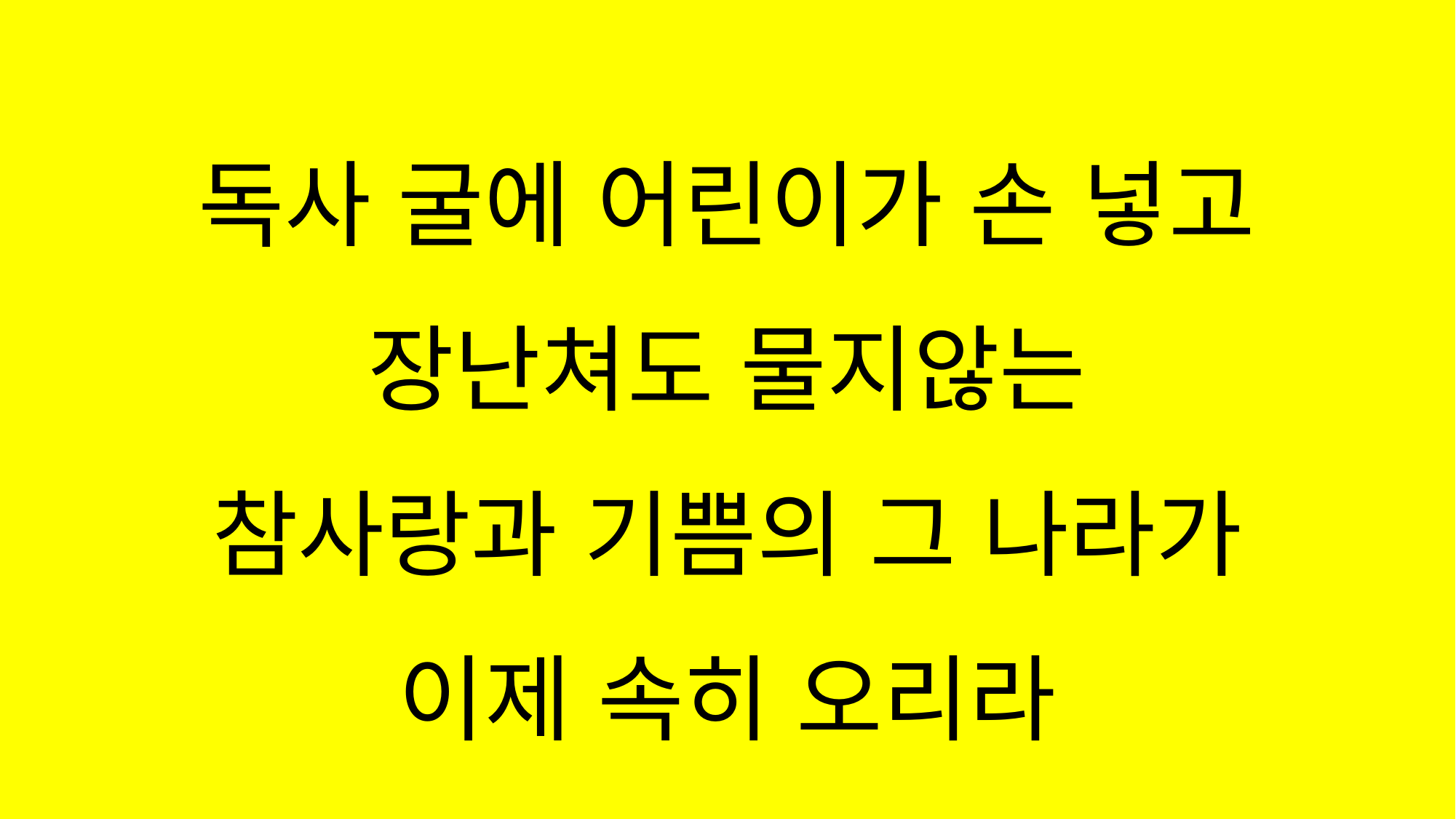

#
독사 굴에 어린이가 손 넣고

장난쳐도 물지않는

참사랑과 기쁨의 그 나라가

이제 속히 오리라